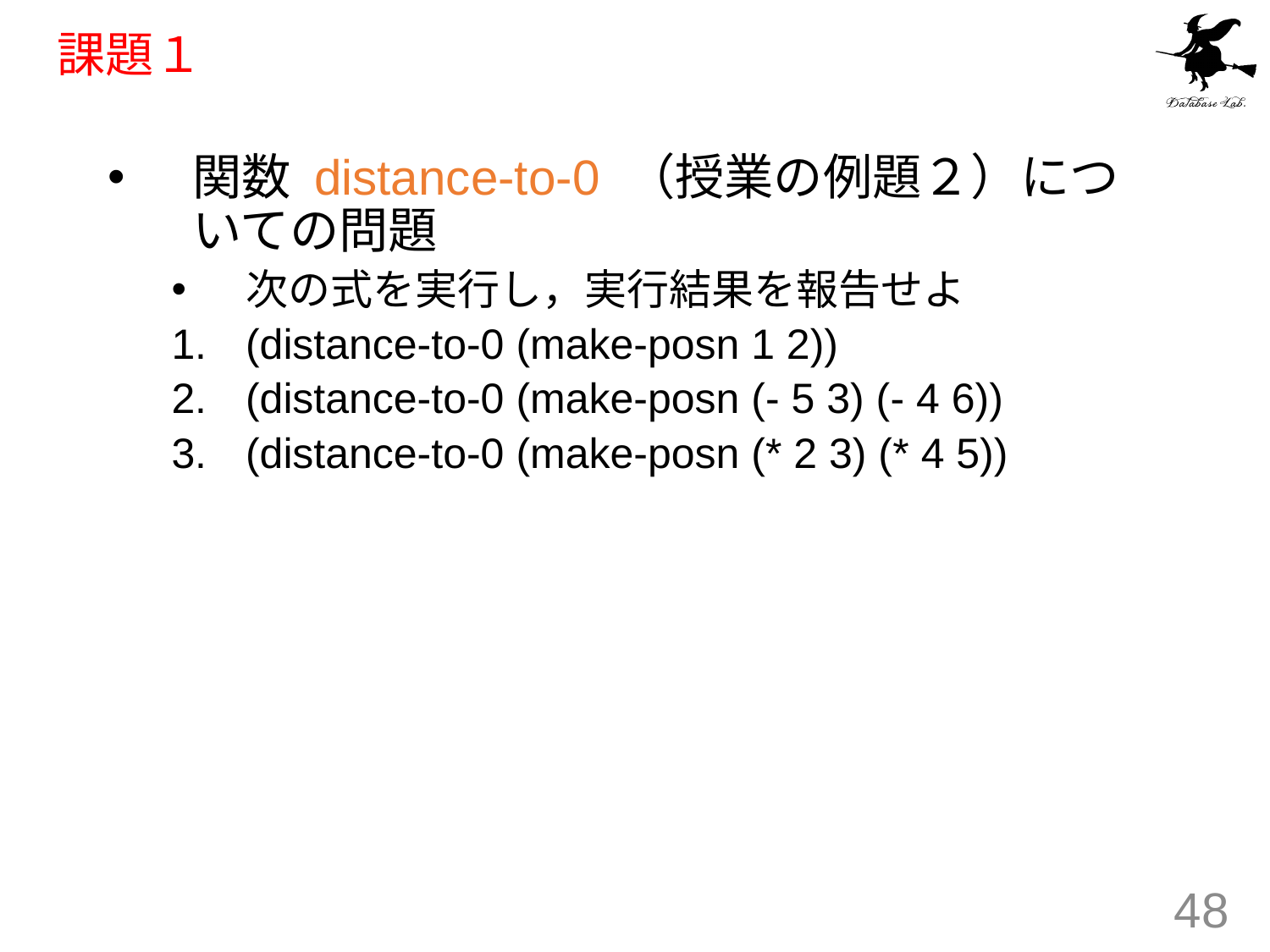

# 課題１
関数 distance-to-0 （授業の例題２）についての問題
次の式を実行し，実行結果を報告せよ
(distance-to-0 (make-posn 1 2))
(distance-to-0 (make-posn (- 5 3) (- 4 6))
(distance-to-0 (make-posn (* 2 3) (* 4 5))
48